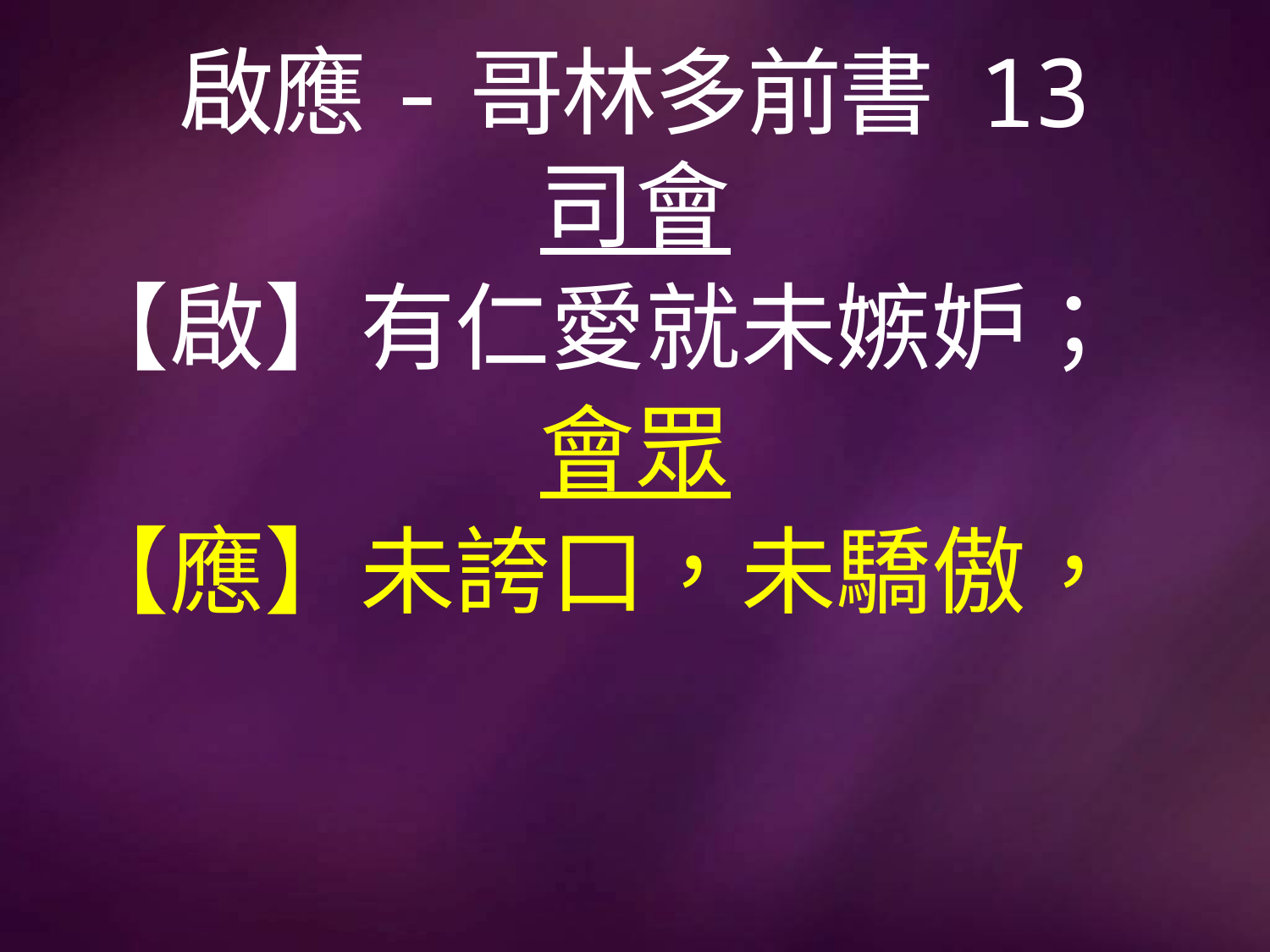

# 啟應-哥林多前書 13
司會
【啟】有仁愛就未嫉妒；
會眾
【應】未誇口，未驕傲，